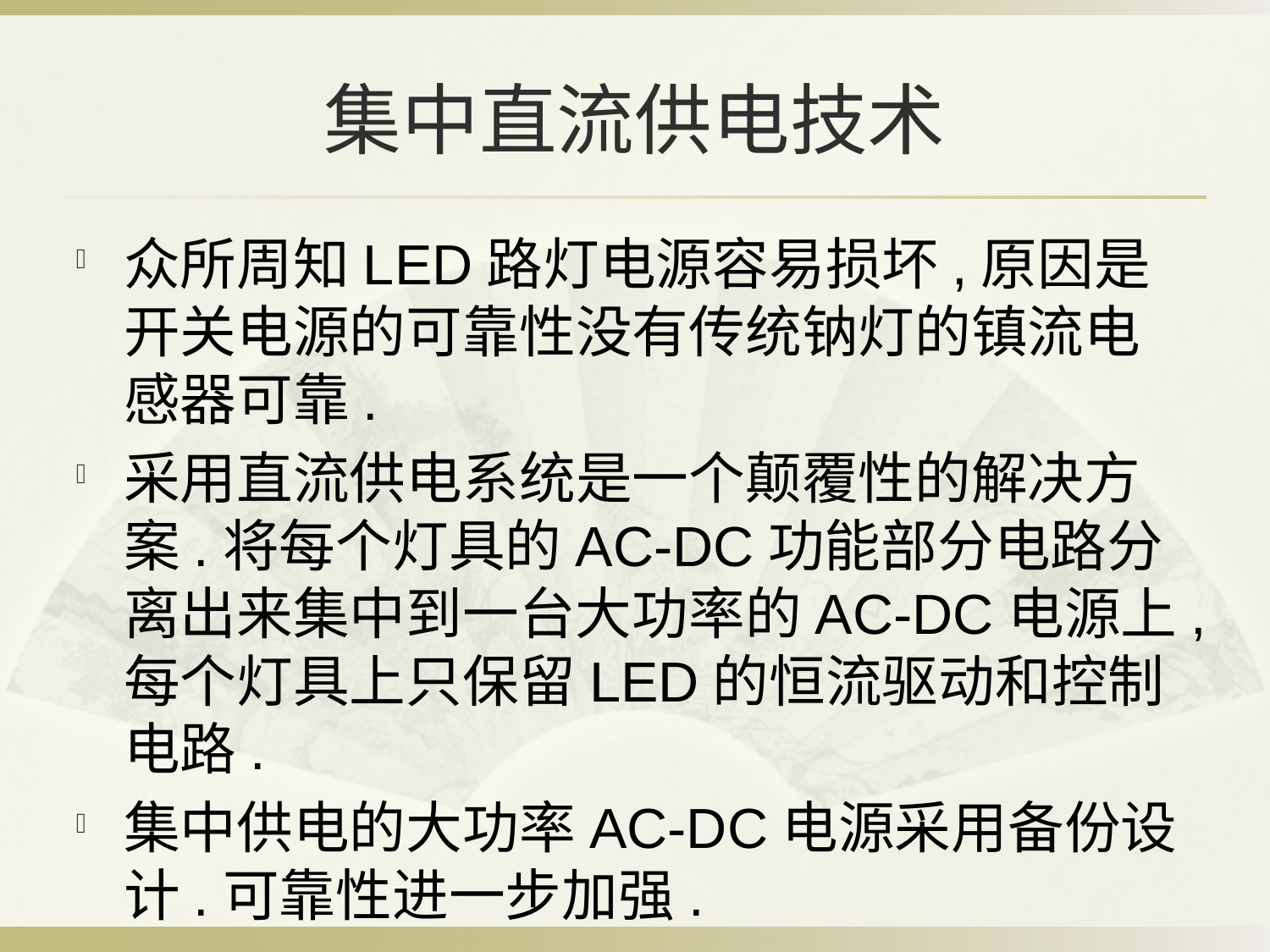

# 集中直流供电技术
众所周知LED路灯电源容易损坏,原因是开关电源的可靠性没有传统钠灯的镇流电感器可靠.
采用直流供电系统是一个颠覆性的解决方案.将每个灯具的AC-DC功能部分电路分离出来集中到一台大功率的AC-DC电源上,每个灯具上只保留LED的恒流驱动和控制电路.
集中供电的大功率AC-DC电源采用备份设计.可靠性进一步加强.